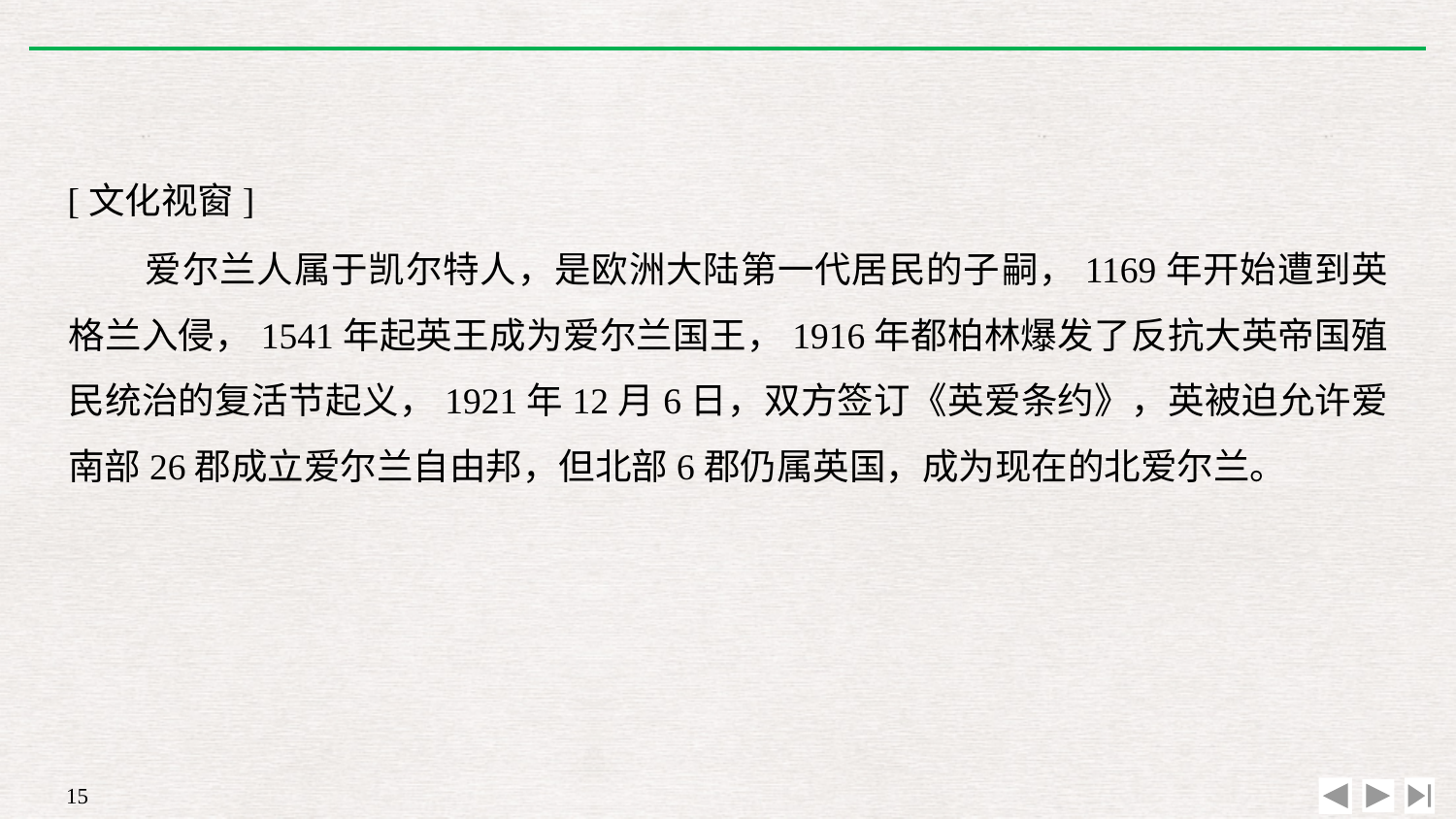

[文化视窗]
爱尔兰人属于凯尔特人，是欧洲大陆第一代居民的子嗣，1169年开始遭到英格兰入侵，1541年起英王成为爱尔兰国王，1916年都柏林爆发了反抗大英帝国殖民统治的复活节起义，1921年12月6日，双方签订《英爱条约》，英被迫允许爱南部26郡成立爱尔兰自由邦，但北部6郡仍属英国，成为现在的北爱尔兰。